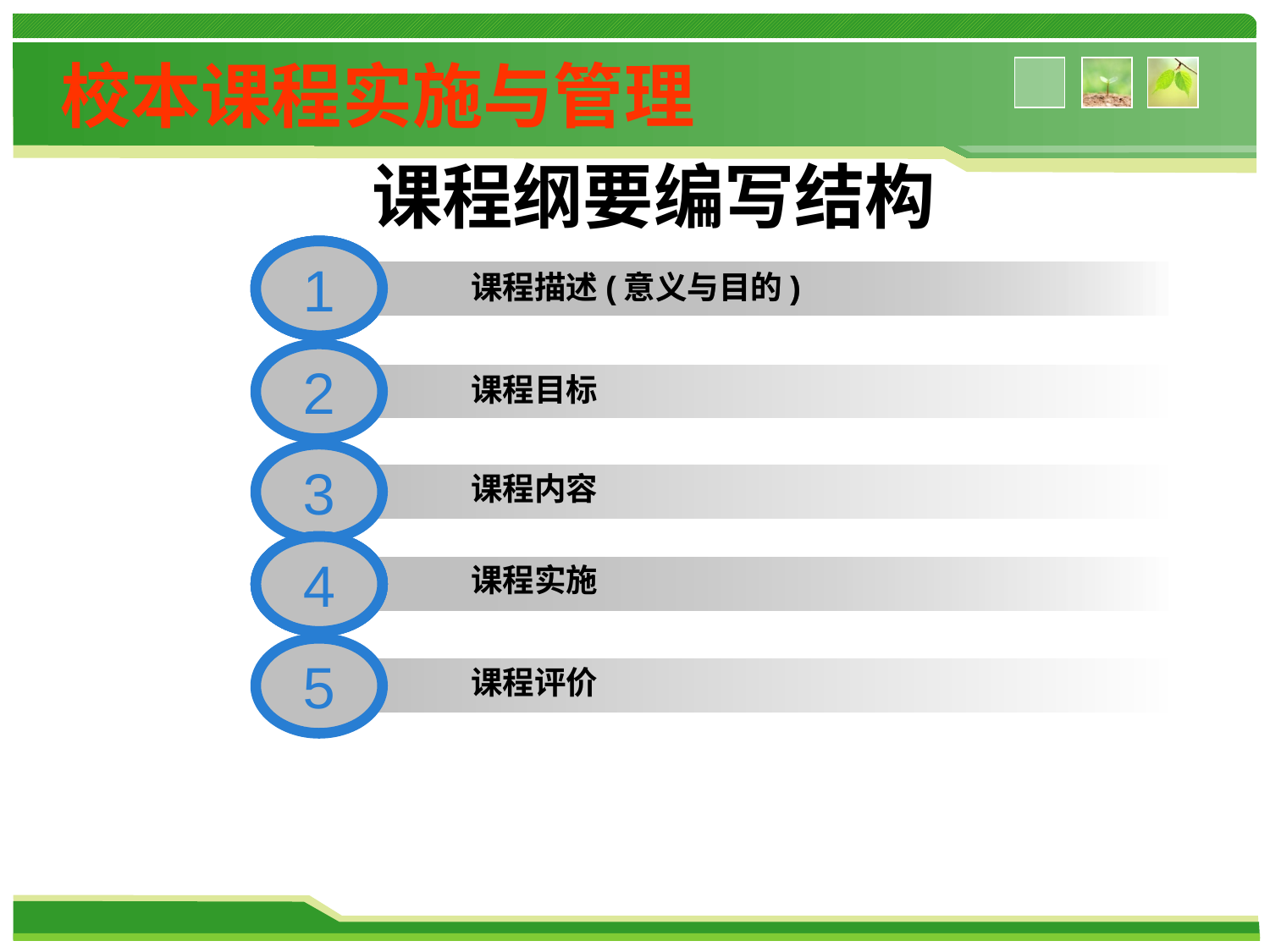

校本课程实施与管理
课程纲要编写结构
1
课程描述(意义与目的)

1
课程描述(意义与目的)

1
课程描述(意义与目的)

1
课程描述(意义与目的)

2
课程目标

3
课程内容

4
4
4
4
课程实施

5
课程评价